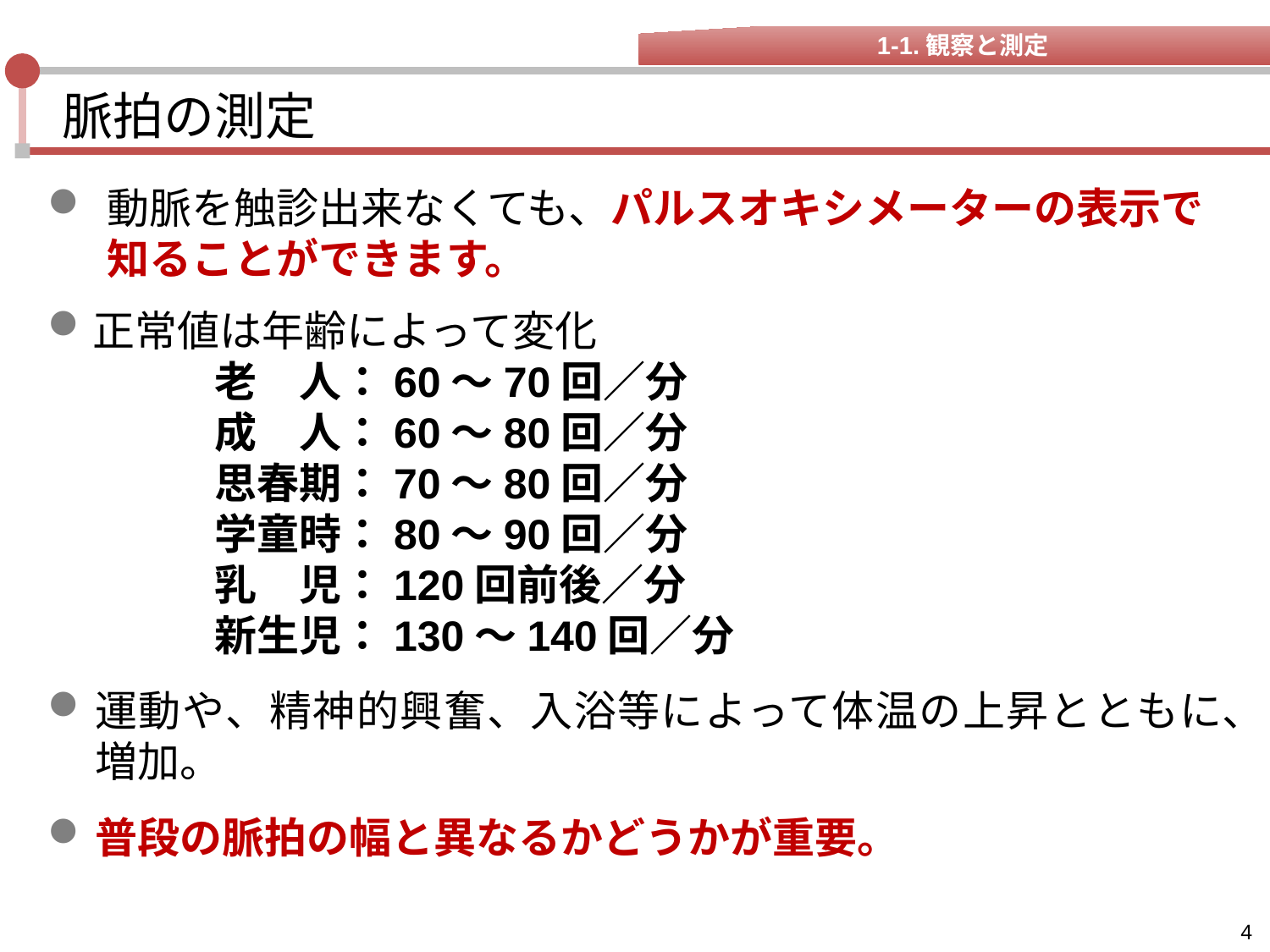

1-1.観察と測定
# 脈拍の測定
動脈を触診出来なくても、パルスオキシメーターの表示で知ることができます。
正常値は年齢によって変化
	老　人：60～70回／分
	成　人：60～80回／分
	思春期：70～80回／分
	学童時：80～90回／分
	乳　児：120回前後／分
	新生児：130～140回／分

運動や、精神的興奮、入浴等によって体温の上昇とともに、増加。

普段の脈拍の幅と異なるかどうかが重要。
4